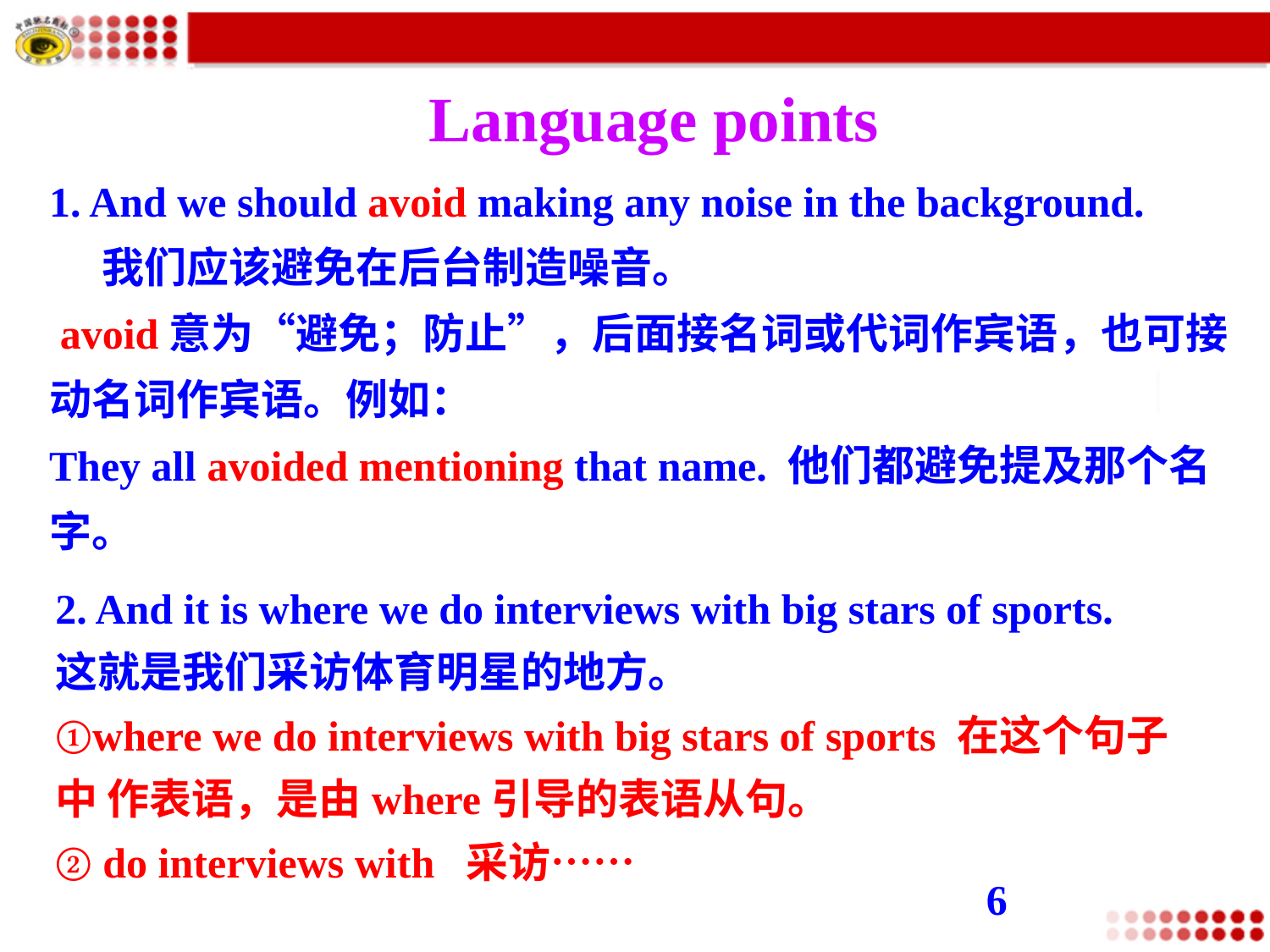

Language points
1. And we should avoid making any noise in the background.
    我们应该避免在后台制造噪音。
 avoid意为“避免；防止”，后面接名词或代词作宾语，也可接动名词作宾语。例如：
They all avoided mentioning that name. 他们都避免提及那个名字。
2. And it is where we do interviews with big stars of sports.
这就是我们采访体育明星的地方。
①where we do interviews with big stars of sports 在这个句子中 作表语，是由where引导的表语从句。
② do interviews with  采访……
6